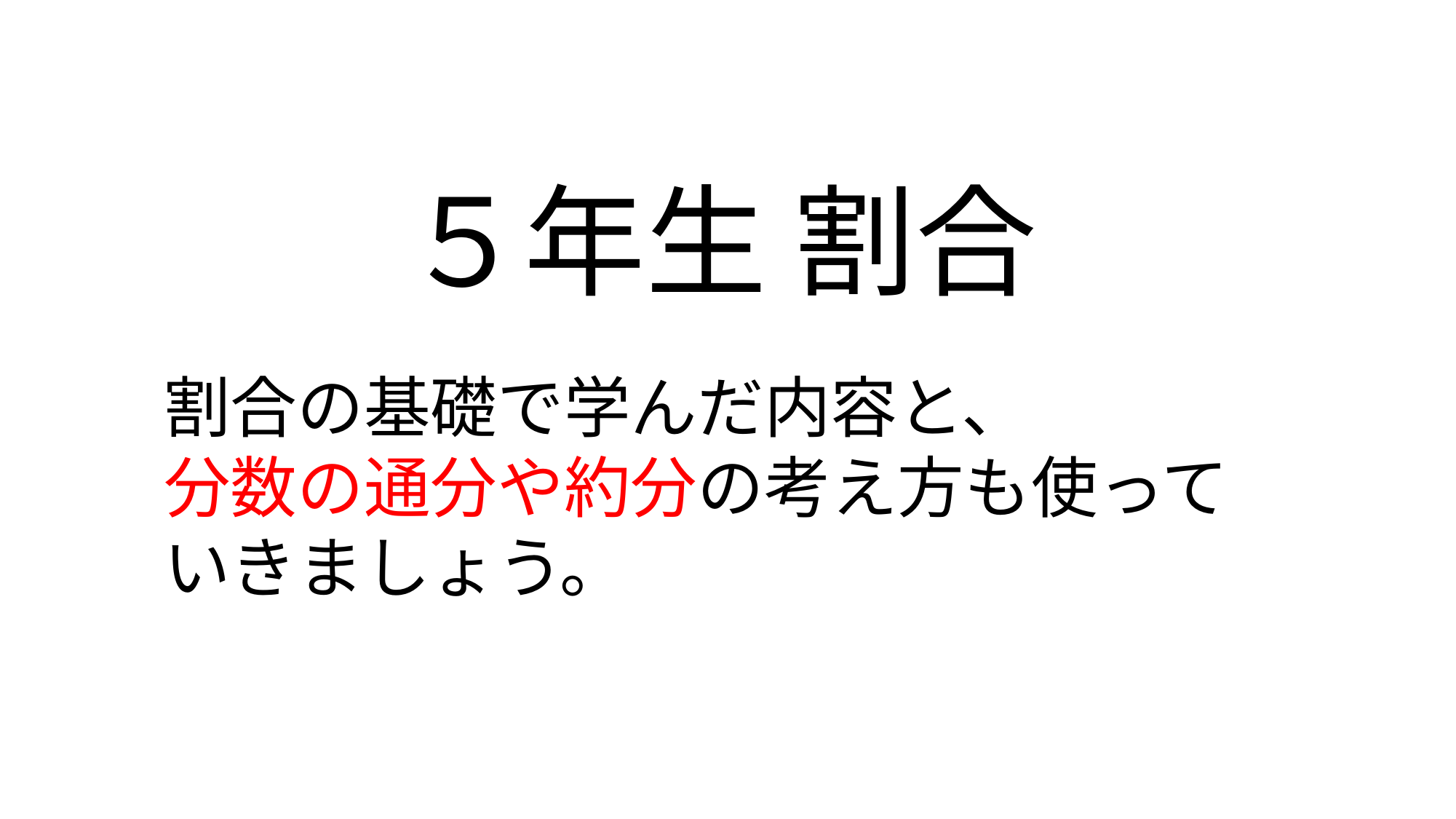

# ５年生 割合
割合の基礎で学んだ内容と、
分数の通分や約分の考え方も使っていきましょう。